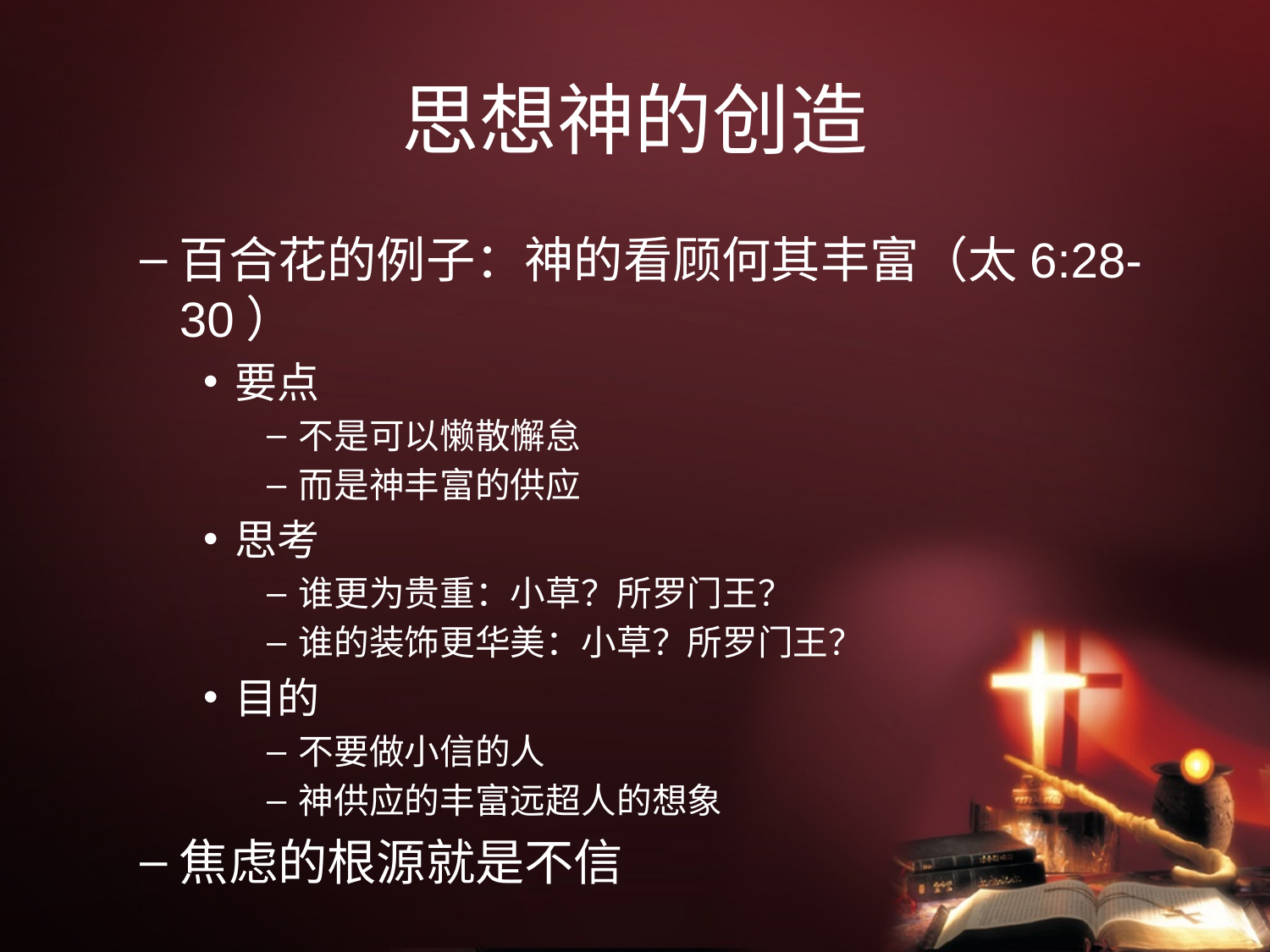

# 思想神的创造
百合花的例子：神的看顾何其丰富（太6:28-30）
要点
不是可以懒散懈怠
而是神丰富的供应
思考
谁更为贵重：小草？所罗门王？
谁的装饰更华美：小草？所罗门王？
目的
不要做小信的人
神供应的丰富远超人的想象
焦虑的根源就是不信